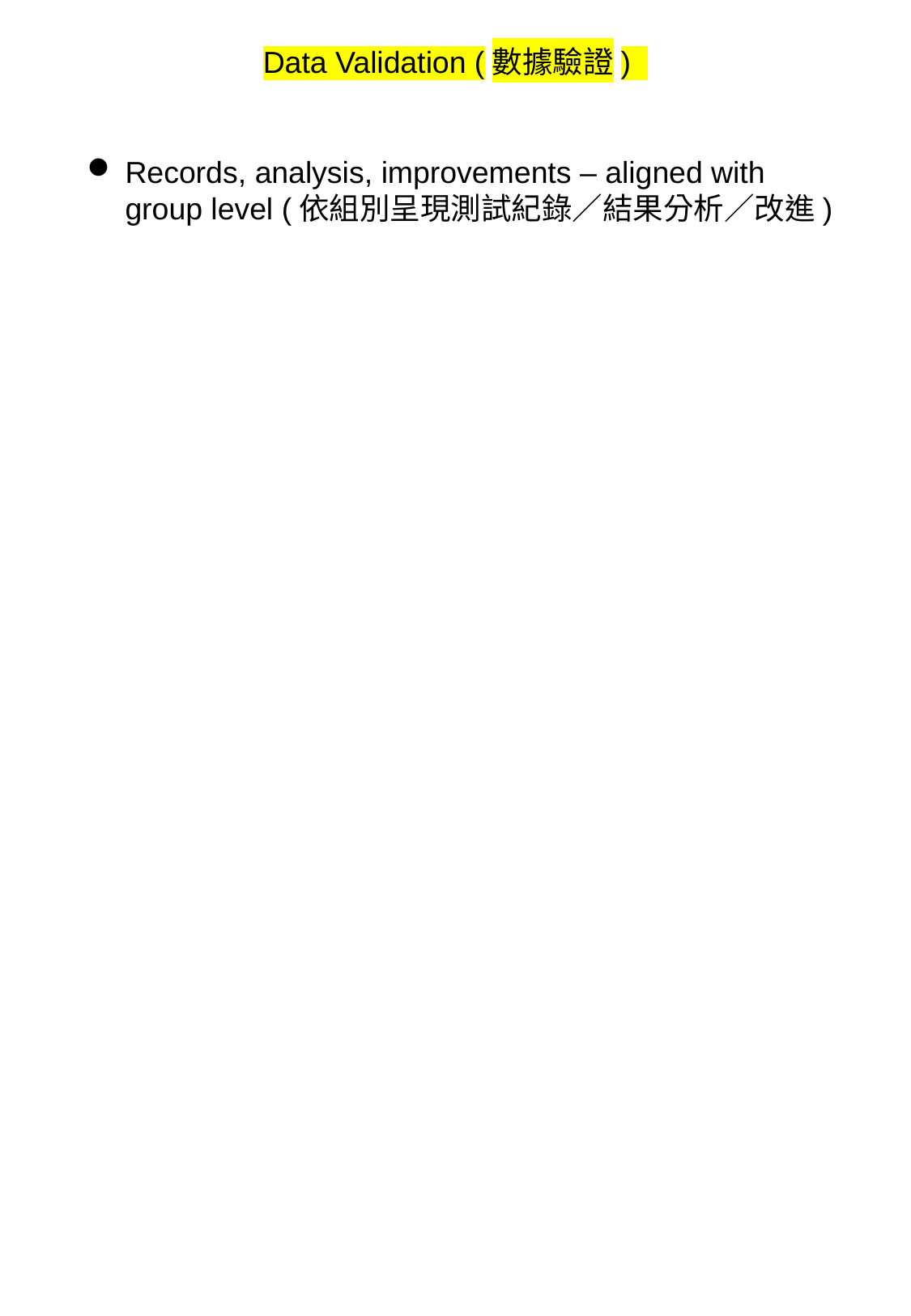

# Data Validation (數據驗證)
Records, analysis, improvements – aligned with group level (依組別呈現測試紀錄／結果分析／改進)